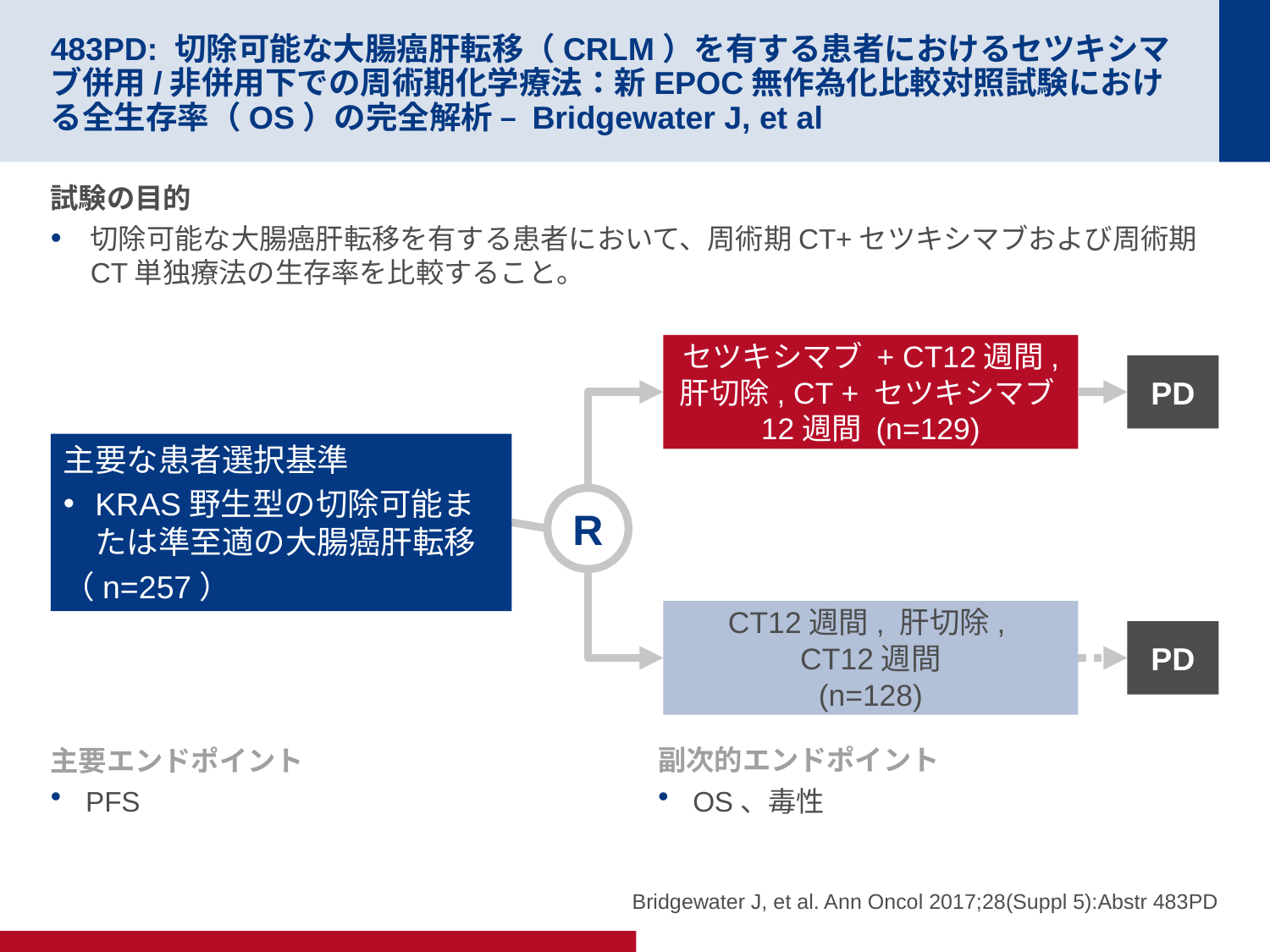

# 483PD: 切除可能な大腸癌肝転移（CRLM）を有する患者におけるセツキシマブ併用/非併用下での周術期化学療法：新EPOC無作為化比較対照試験における全生存率（OS）の完全解析 – Bridgewater J, et al
試験の目的
切除可能な大腸癌肝転移を有する患者において、周術期CT+セツキシマブおよび周術期CT単独療法の生存率を比較すること。

セツキシマブ + CT12週間, 肝切除, CT + セツキシマブ12週間 (n=129)
PD
主要な患者選択基準
KRAS野生型の切除可能または準至適の大腸癌肝転移
（n=257）
R
CT12週間, 肝切除,
CT12週間
(n=128)
PD
主要エンドポイント
PFS

副次的エンドポイント
OS、毒性
Bridgewater J, et al. Ann Oncol 2017;28(Suppl 5):Abstr 483PD